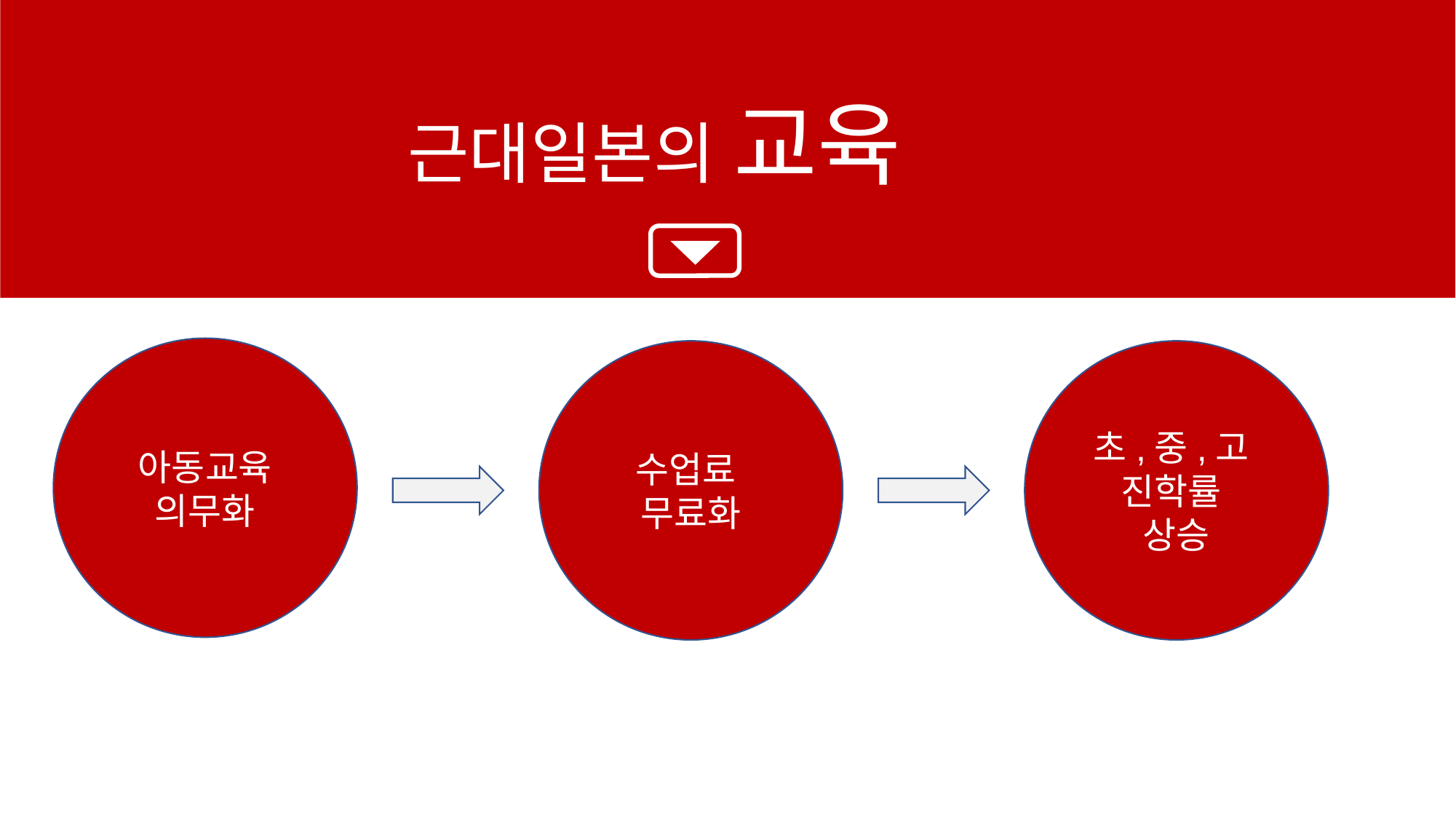

근대일본의 교육

아동교육 의무화
수업료
무료화
초,중,고
진학률
상승